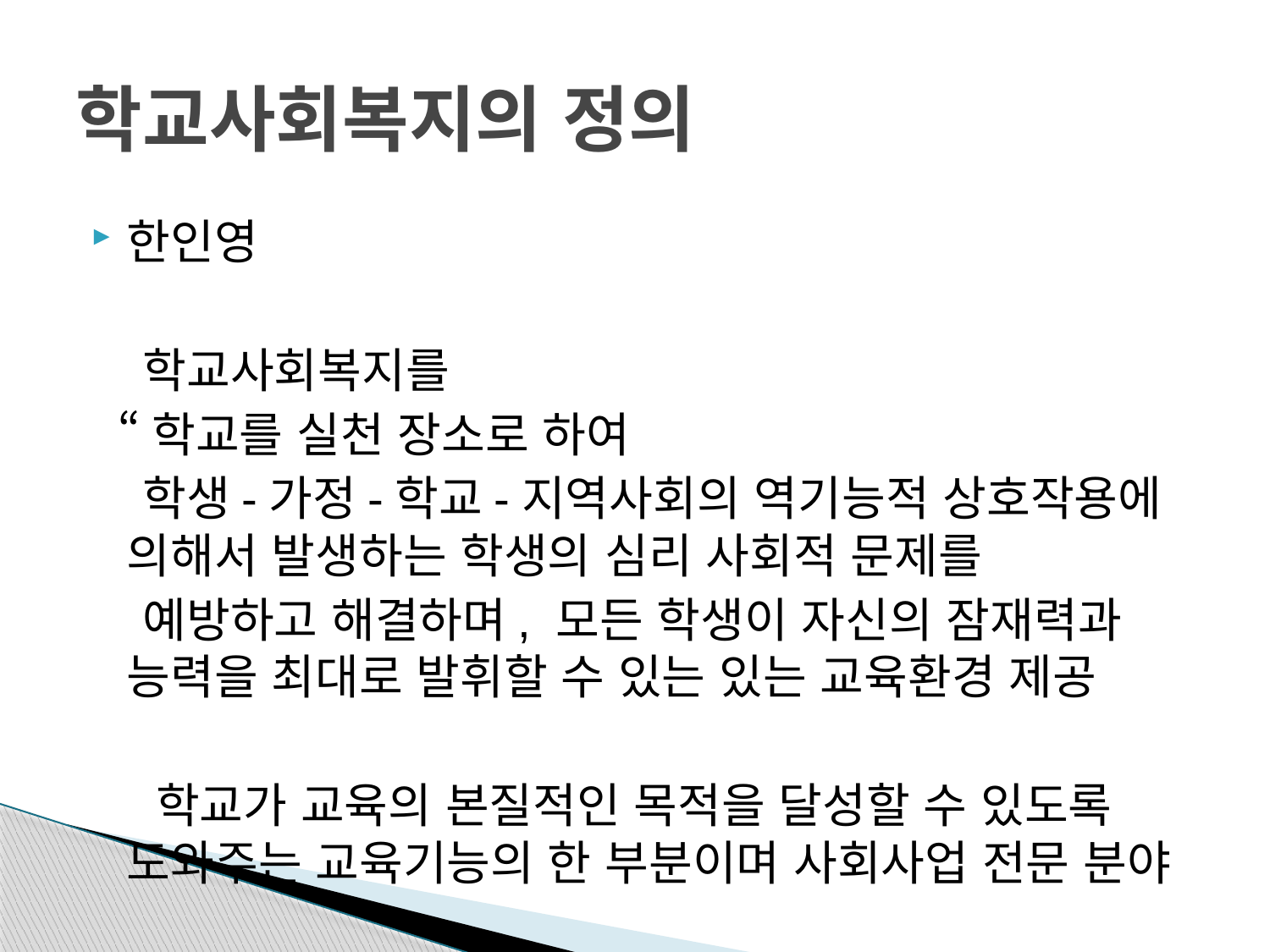

# 학교사회복지의 정의
한인영

   학교사회복지를
  “학교를 실천 장소로 하여
   학생-가정-학교-지역사회의 역기능적 상호작용에 의해서 발생하는 학생의 심리 사회적 문제를
   예방하고 해결하며, 모든 학생이 자신의 잠재력과 능력을 최대로 발휘할 수 있는 있는 교육환경 제공

    학교가 교육의 본질적인 목적을 달성할 수 있도록 도와주는 교육기능의 한 부분이며 사회사업 전문 분야